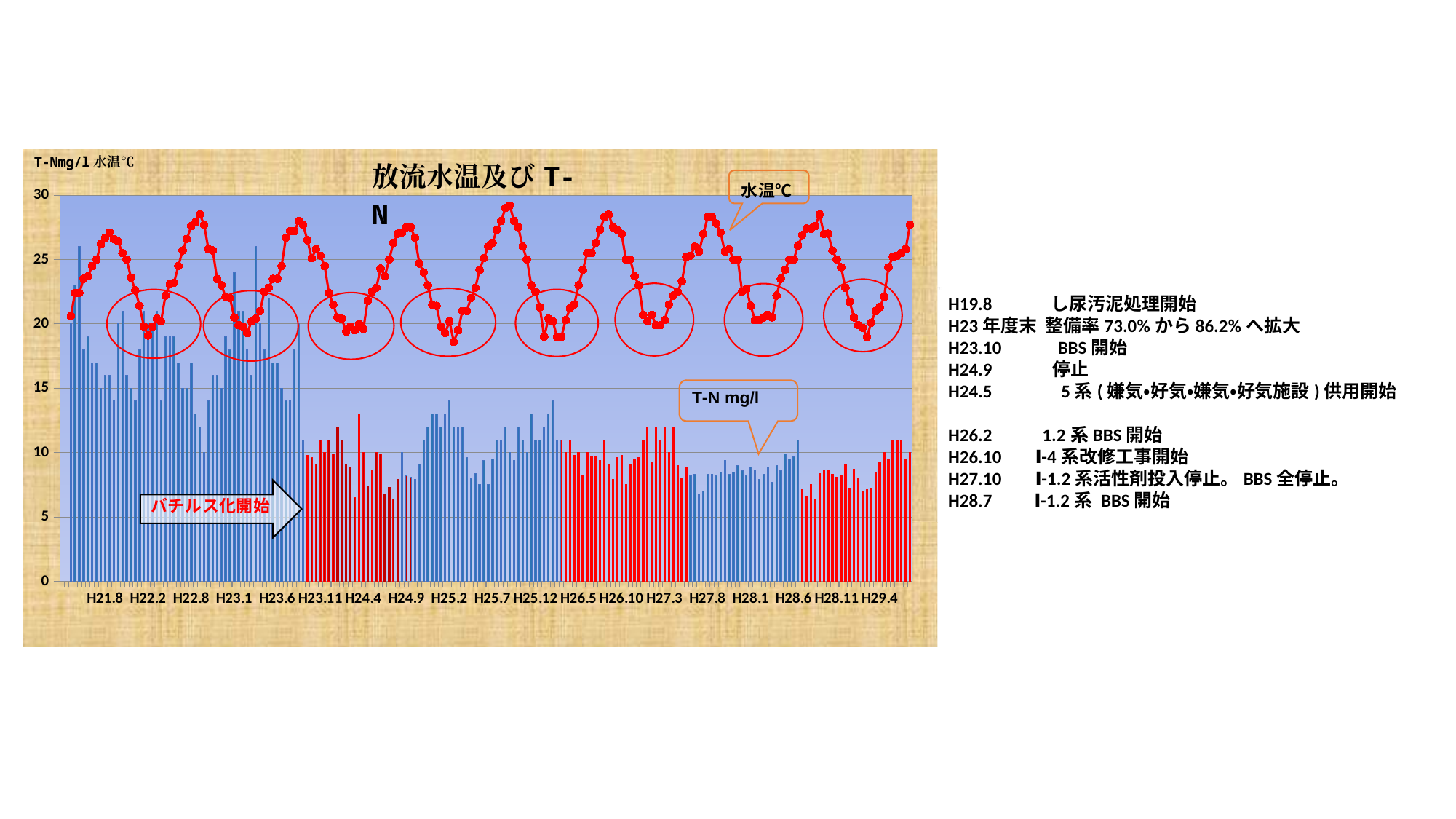

### Chart

| Category | 窒素 | 水温 |
|---|---|---|
|  | None | None |
|  | None | None |
| H21.4 | 20.0 | 20.6 |
| H21.4 | 23.0 | 22.4 |
| H21.5 | 26.0 | 22.4 |
| H21.5 | 18.0 | 23.5 |
| H21.6 | 19.0 | 23.7 |
| H21.6 | 17.0 | 24.5 |
| H21.7 | 17.0 | 25.0 |
| H21.7 | 15.0 | 26.2 |
| H21.8 | 16.0 | 26.7 |
| H21.8 | 16.0 | 27.1 |
| H21.9 | 14.0 | 26.6 |
| H21.9 | 20.0 | 26.4 |
| H21.10 | 21.0 | 25.5 |
| H21.10 | 16.0 | 25.0 |
| H21.11 | 15.0 | 23.6 |
| H21.11 | 14.0 | 22.6 |
| H21.12 | 18.0 | 21.4 |
| H22.1 | 21.0 | 19.8 |
| H22.2 | 20.0 | 19.1 |
| H22.3 | 20.0 | 19.8 |
| H22.4 | 21.0 | 20.4 |
| H22.4 | 14.0 | 20.2 |
| H22.5 | 19.0 | 22.2 |
| H22.5 | 19.0 | 23.1 |
| H22.6 | 19.0 | 23.2 |
| H22.6 | 17.0 | 24.5 |
| H22.7 | 15.0 | 25.7 |
| H22.7 | 15.0 | 26.6 |
| H22.8 | 17.0 | 27.6 |
| H22.8 | 13.0 | 27.9 |
| H22.9 | 12.0 | 28.5 |
| H22.9 | 10.0 | 27.7 |
| H22.10 | 14.0 | 25.8 |
| H22.10 | 16.0 | 25.7 |
| H22.11 | 16.0 | 23.5 |
| H22.11 | 15.0 | 23.0 |
| H22.12 | 19.0 | 22.1 |
| H22.12 | 18.0 | 22.0 |
| H23.1 | 24.0 | 20.5 |
| H23.1 | 21.0 | 19.9 |
| H23.2 | 21.0 | 19.8 |
| H23.2 | 18.0 | 19.3 |
| H23.3 | 16.0 | 20.2 |
| H23.3 | 26.0 | 20.4 |
| H23.4 | 20.0 | 21.0 |
| H23.4 | 18.0 | 22.5 |
| H23.5 | 22.0 | 22.8 |
| H23.5 | 17.0 | 23.5 |
| H23.6 | 17.0 | 23.5 |
| H23.6 | 15.0 | 24.5 |
| H23.7 | 14.0 | 26.7 |
| H23.7 | 14.0 | 27.2 |
| H23.8 | 18.0 | 27.2 |
| H23.8 | 20.0 | 28.0 |
| H23.9 | 11.0 | 27.7 |
| H23.9 | 9.8 | 26.5 |
| H23.10 | 9.6 | 25.1 |
| H23.10 | 9.1 | 25.8 |
| H23.11 | 11.0 | 25.3 |
| H23.11 | 10.0 | 24.5 |
| H23.12 | 11.0 | 22.4 |
| H23.12 | 9.9 | 21.5 |
| H24.1 | 12.0 | 20.5 |
| H24.1 | 11.0 | 20.4 |
| H24.2 | 9.1 | 19.4 |
| H24.2 | 8.9 | 19.8 |
| H24.3 | 6.5 | 19.5 |
| H24.3 | 13.0 | 20.0 |
| H24.4 | 10.0 | 19.6 |
| H24.4 | 7.4 | 21.8 |
| H24.5 | 8.6 | 22.5 |
| H24.5 | 10.0 | 22.8 |
| H24.6 | 9.9 | 24.3 |
| H24.6 | 6.8 | 23.7 |
| H24.7 | 7.3 | 25.0 |
| H24.7 | 6.4 | 26.3 |
| H24.8 | 7.9 | 27.0 |
| H24.8 | 10.0 | 27.1 |
| H24.9 | 8.2 | 27.5 |
| H24.9 | 8.1 | 27.5 |
| H24.10 | 7.9 | 26.7 |
| H24.10 | 9.1 | 24.7 |
| H24.11 | 11.0 | 24.0 |
| H24.11 | 12.0 | 23.0 |
| H24.12 | 13.0 | 21.5 |
| H24.12 | 13.0 | 21.4 |
| H25.1 | 12.0 | 19.8 |
| H25.1 | 13.0 | 19.3 |
| H25.2 | 14.0 | 20.2 |
| H25.2 | 12.0 | 18.6 |
| H25.3 | 12.0 | 19.5 |
| H25.3 | 12.0 | 21.0 |
| H25.4 | 9.6 | 21.0 |
| H25.4 | 8.0 | 22.0 |
| H25.5 | 8.4 | 22.8 |
| H25.5 | 7.5 | 24.2 |
| H25.6 | 9.4 | 25.1 |
| H25.6 | 7.5 | 26.0 |
| H25.7 | 9.5 | 26.3 |
| H25.7 | 11.0 | 27.3 |
| H25.8 | 11.0 | 28.0 |
| H25.8 | 12.0 | 29.0 |
| H25.9 | 10.0 | 29.2 |
| H25.9 | 9.4 | 28.0 |
| H25.10 | 12.0 | 27.5 |
| H25.10 | 11.0 | 26.0 |
| H25.11 | 10.0 | 25.0 |
| H25.11 | 13.0 | 23.0 |
| H25.12 | 11.0 | 22.5 |
| H25.12 | 11.0 | 21.3 |
| H26.1 | 12.0 | 19.0 |
| H26.1 | 13.0 | 20.4 |
| H26.2 | 14.0 | 20.2 |
| H26.2 | 11.0 | 19.0 |
| H26.3 | 11.0 | 19.0 |
| H26.3 | 10.0 | 20.3 |
| H26.4 | 11.0 | 21.2 |
| H26.4 | 9.8 | 21.5 |
| H26.5 | 10.0 | 23.0 |
| H26.5 | 8.2 | 24.2 |
| H26.6 | 10.0 | 25.5 |
| H26.6 | 9.7 | 25.5 |
| H26.7 | 9.7 | 26.3 |
| H26.7 | 9.4 | 27.3 |
| H26.8 | 11.0 | 28.3 |
| H26.8 | 9.1 | 28.5 |
| H26.9 | 7.9 | 27.5 |
| H26.9 | 9.6 | 27.3 |
| H26.10 | 9.8 | 27.0 |
| H26.10 | 7.5 | 25.0 |
| H26.11 | 9.1 | 25.0 |
| H26.11 | 9.5 | 23.7 |
| H26.12 | 9.6 | 23.0 |
| H26.12 | 11.0 | 20.7 |
| H27.1 | 12.0 | 20.2 |
| H27.1 | 9.3 | 20.7 |
| H27.2 | 12.0 | 19.9 |
| H27.2 | 11.0 | 19.9 |
| H27.3 | 12.0 | 20.3 |
| H27.3 | 10.0 | 21.5 |
| H27.4 | 12.0 | 22.2 |
| H27.4 | 9.0 | 22.5 |
| H27.5 | 8.0 | 23.3 |
| H27.5 | 8.9 | 25.2 |
| H27.6 | 8.2 | 25.3 |
| H27.6 | 8.3 | 26.0 |
| H27.7 | 6.8 | 25.6 |
| H27.7 | 7.0 | 27.0 |
| H27.8 | 8.3 | 28.3 |
| H27.8 | 8.3 | 28.3 |
| H27.9 | 8.2 | 27.8 |
| H27.9 | 8.5 | 27.1 |
| H27.10 | 9.4 | 25.6 |
| H27.10 | 8.3 | 25.8 |
| H27.11 | 8.5 | 25.0 |
| H27.11 | 9.0 | 25.0 |
| H27.12 | 8.6 | 22.5 |
| H27.12 | 8.2 | 22.7 |
| H28.1 | 8.9 | 21.4 |
| H28.1 | 8.6 | 20.3 |
| H28.2 | 7.9 | 20.3 |
| H28.2 | 8.3 | 20.5 |
| H28.3 | 8.9 | 20.7 |
| H28.3 | 7.7 | 20.5 |
| H28.4 | 9.0 | 22.2 |
| H28.4 | 8.6 | 23.5 |
| H28.5 | 9.9 | 24.2 |
| H28.5 | 9.5 | 25.0 |
| H28.6 | 9.7 | 25.0 |
| H28.6 | 11.0 | 26.1 |
| H28.7 | 7.1 | 26.9 |
| H28.7 | 6.6 | 27.4 |
| H28.8 | 7.5 | 27.4 |
| H28.8 | 6.4 | 27.6 |
| H28.9 | 8.4 | 28.5 |
| H28.9 | 8.6 | 27.0 |
| H28.10 | 8.6 | 27.0 |
| H28.10 | 8.3 | 25.7 |
| H28.11 | 8.1 | 25.0 |
| H28.11 | 8.2 | 24.4 |
| H28.12 | 9.1 | 22.8 |
| H28.12 | 7.2 | 21.7 |
| H29.1 | 8.7 | 20.5 |
| H29.1 | 8.0 | 19.9 |
| H29.2 | 7.0 | 19.7 |
| H29.2 | 7.1 | 19.0 |
| H29.3 | 7.2 | 20.1 |
| H29.3 | 8.5 | 21.0 |
| H29.4 | 9.2 | 21.3 |
| H29.4 | 10.0 | 22.1 |
| H29.5 | 9.5 | 24.4 |
| H29.5 | 11.0 | 25.2 |
| H29.6 | 11.0 | 25.3 |
| H29.6 | 11.0 | 25.5 |
| H29.7 | 9.5 | 25.8 |
| H29.7 | 10.0 | 27.7 |
H19.8             し尿汚泥処理開始
H23年度末  整備率73.0%から86.2%へ拡大
H23.10　       BBS開始
H24.9　         停止
H24.5　          5系(嫌気・好気・嫌気・好気施設)供用開始

H26.2            1.2系BBS開始
H26.10        Ⅰ-4系改修工事開始
H27.10        Ⅰ-1.2系活性剤投入停止。BBS全停止。
H28.7          Ⅰ-1.2系 BBS開始